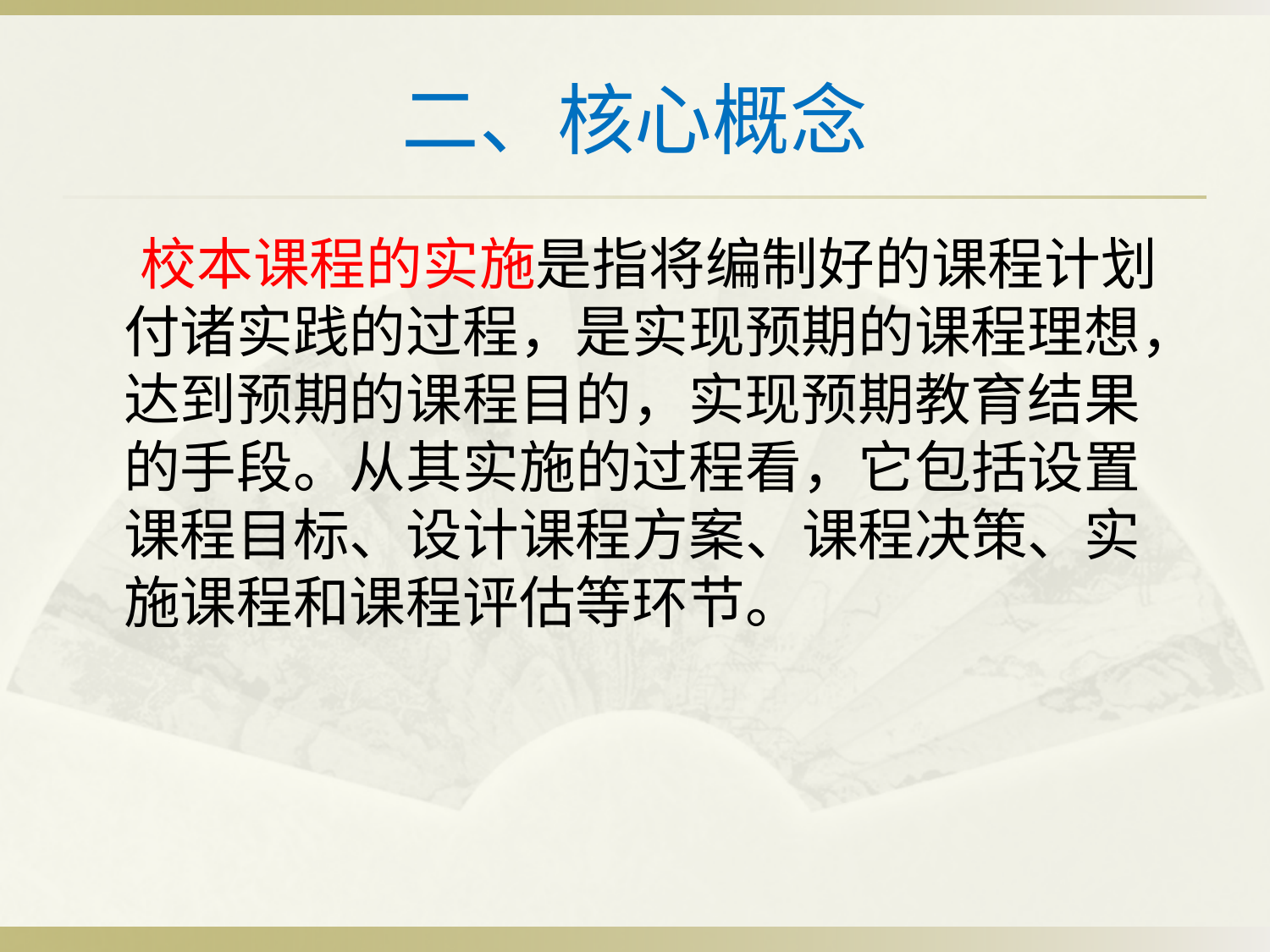

# 二、核心概念
    校本课程的实施是指将编制好的课程计划付诸实践的过程，是实现预期的课程理想，达到预期的课程目的，实现预期教育结果的手段。从其实施的过程看，它包括设置课程目标、设计课程方案、课程决策、实施课程和课程评估等环节。